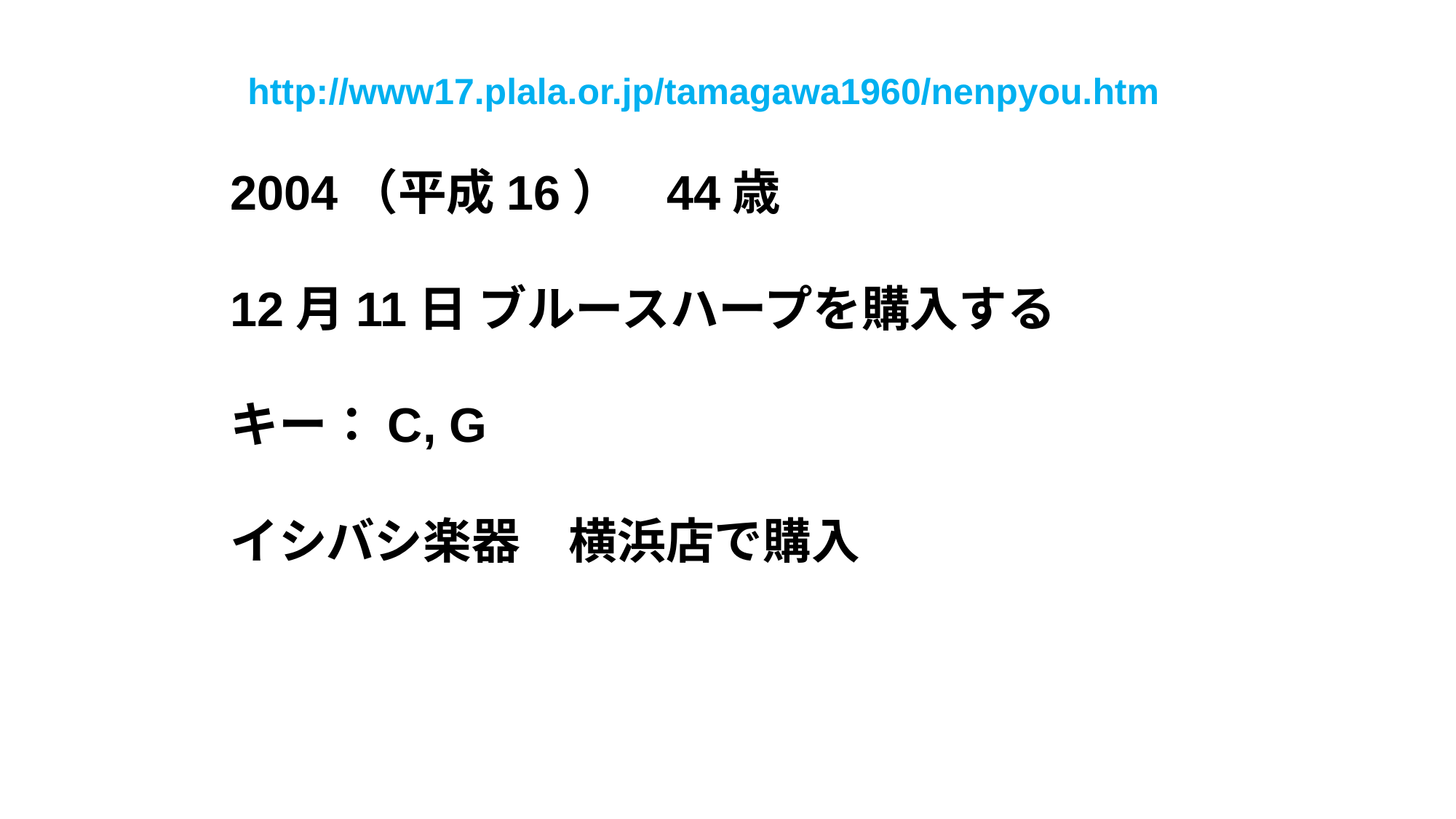

http://www17.plala.or.jp/tamagawa1960/nenpyou.htm
2004（平成16）	44歳

12月11日 ブルースハープを購入する

キー：C, G

イシバシ楽器　横浜店で購入